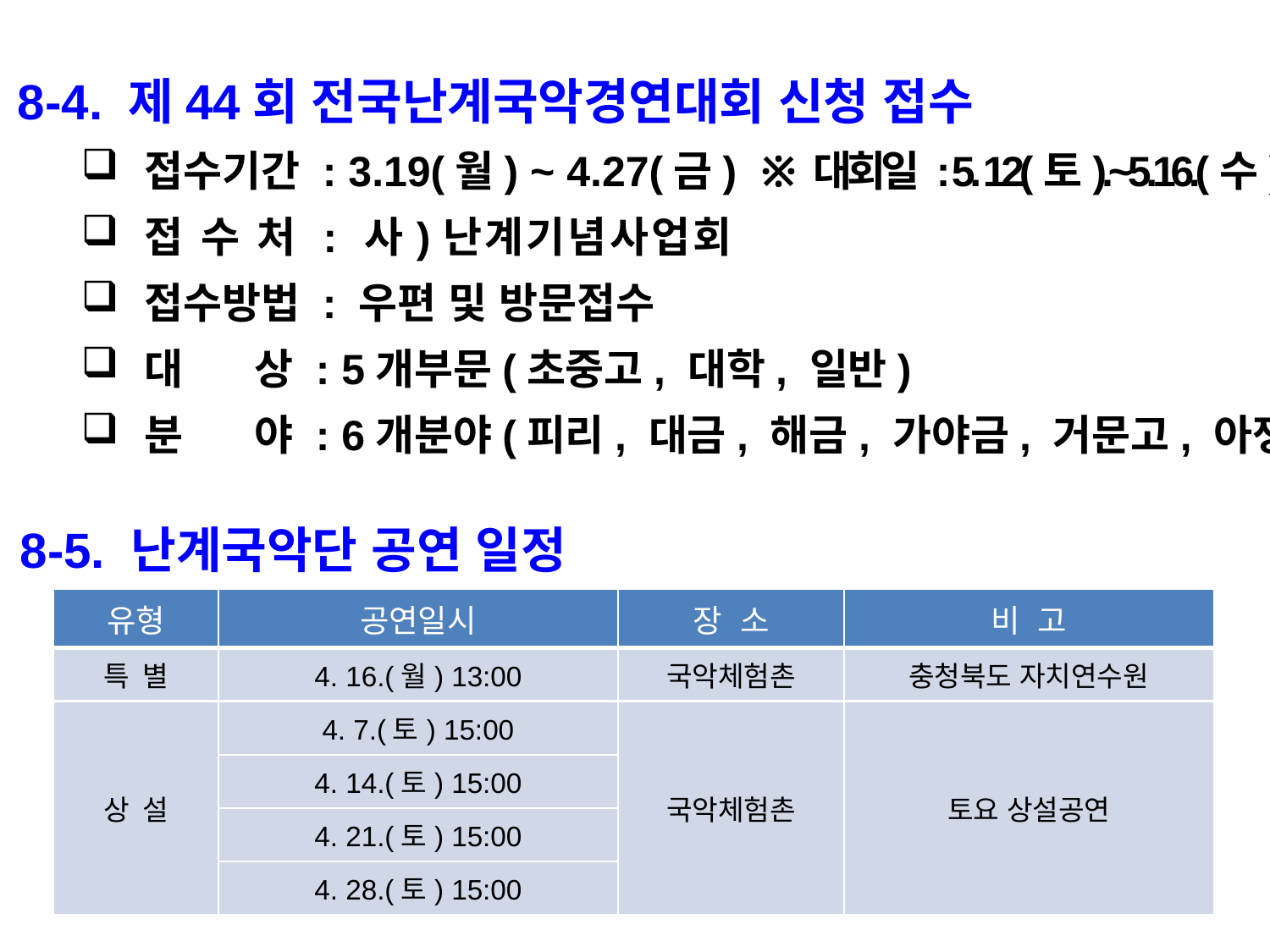

8-4. 제44회 전국난계국악경연대회 신청 접수
접수기간 : 3.19(월) ~ 4.27(금)  ※ 대회일 : 5. 12(토).~5.16.(수)
접 수 처 : 사)난계기념사업회
접수방법 : 우편 및 방문접수
대      상 : 5개부문(초중고, 대학, 일반)
분      야 : 6개분야(피리, 대금, 해금, 가야금, 거문고, 아쟁)

8-5. 난계국악단 공연 일정
| 유형 | 공연일시 | 장 소 | 비 고 |
| --- | --- | --- | --- |
| 특 별 | 4. 16.(월) 13:00 | 국악체험촌 | 충청북도 자치연수원 |
| 상 설 | 4. 7.(토) 15:00 | 국악체험촌 | 토요 상설공연 |
|  | 4. 14.(토) 15:00 |  |  |
|  | 4. 21.(토) 15:00 |  |  |
|  | 4. 28.(토) 15:00 |  |  |